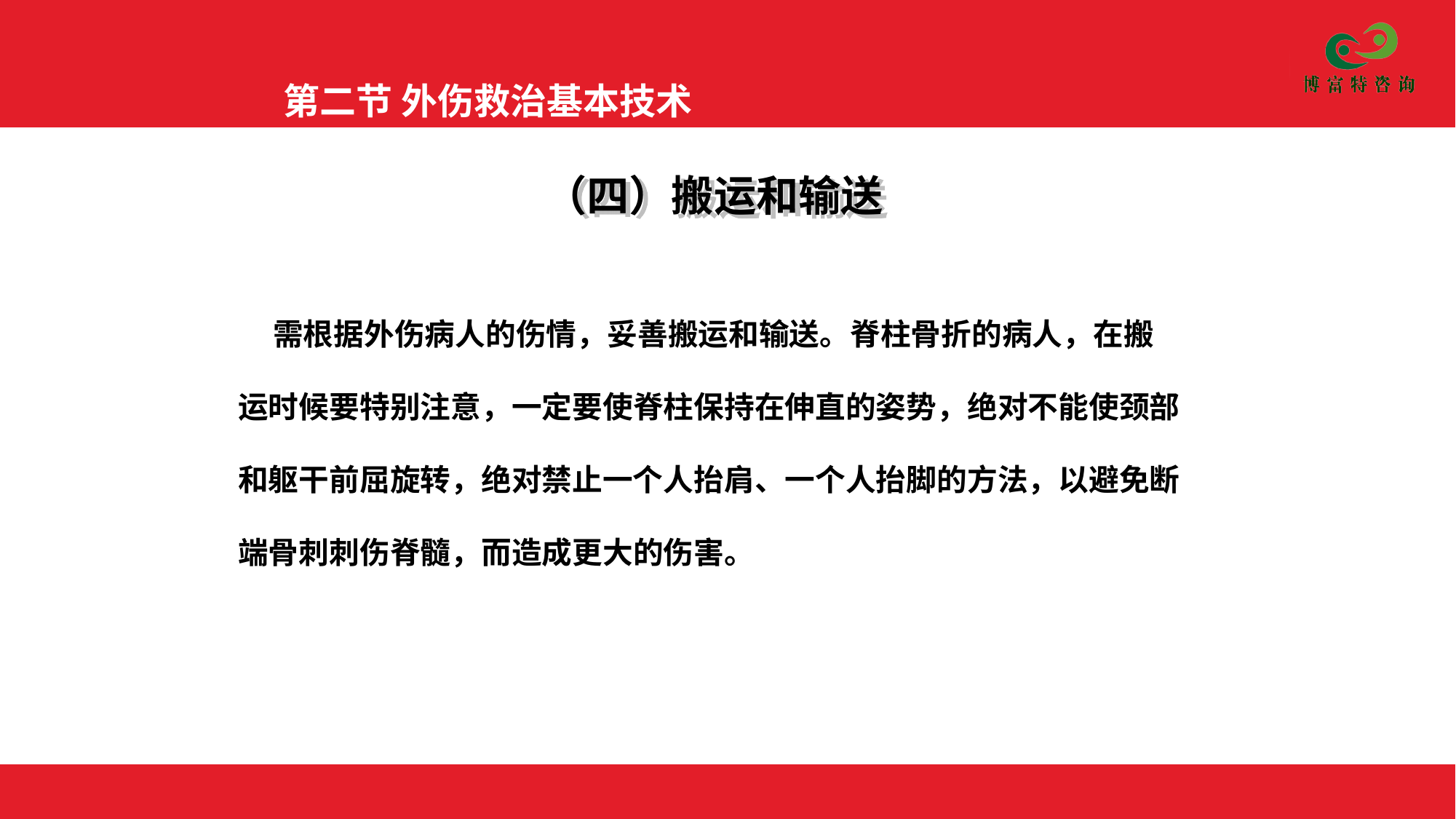

第二节 外伤救治基本技术
（四）搬运和输送
    需根据外伤病人的伤情，妥善搬运和输送。脊柱骨折的病人，在搬

运时候要特别注意，一定要使脊柱保持在伸直的姿势，绝对不能使颈部

和躯干前屈旋转，绝对禁止一个人抬肩、一个人抬脚的方法，以避免断

端骨刺刺伤脊髓，而造成更大的伤害。